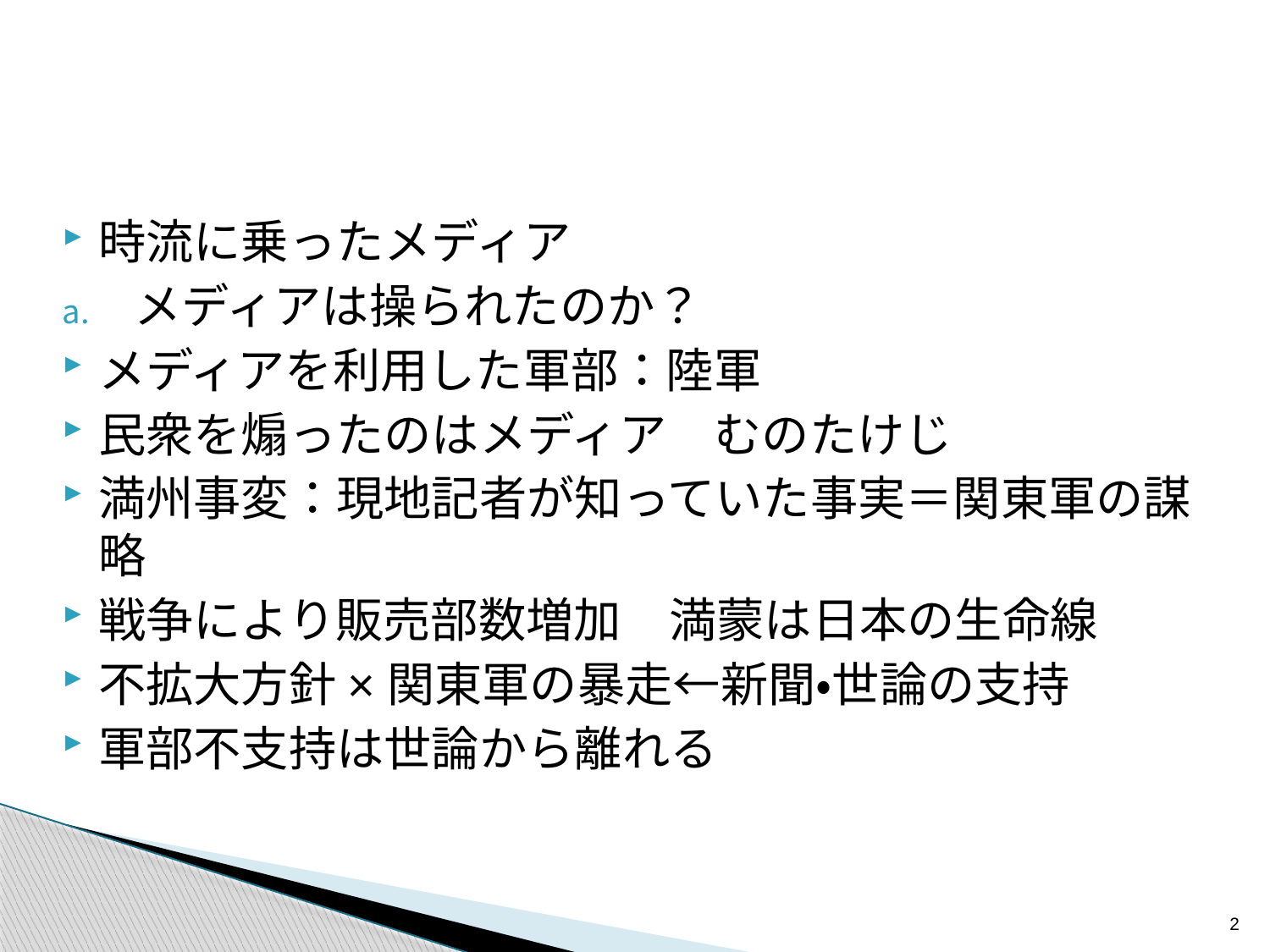

#
時流に乗ったメディア
メディアは操られたのか？
メディアを利用した軍部：陸軍
民衆を煽ったのはメディア　むのたけじ
満州事変：現地記者が知っていた事実＝関東軍の謀略
戦争により販売部数増加　満蒙は日本の生命線
不拡大方針×関東軍の暴走←新聞・世論の支持
軍部不支持は世論から離れる

2